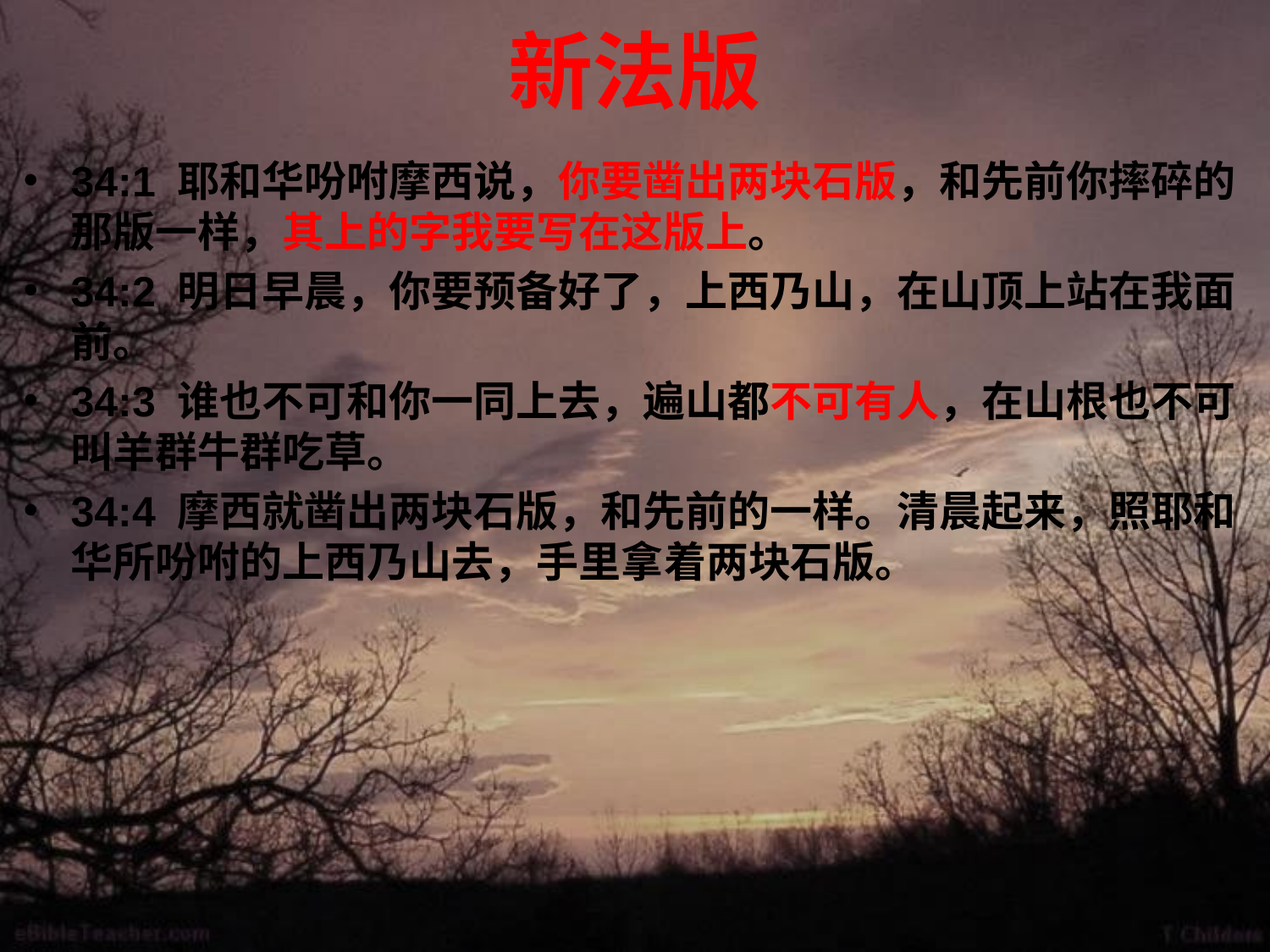

# 新法版
34:1 耶和华吩咐摩西说，你要凿出两块石版，和先前你摔碎的那版一样，其上的字我要写在这版上。
34:2 明日早晨，你要预备好了，上西乃山，在山顶上站在我面前。
34:3 谁也不可和你一同上去，遍山都不可有人，在山根也不可叫羊群牛群吃草。
34:4 摩西就凿出两块石版，和先前的一样。清晨起来，照耶和华所吩咐的上西乃山去，手里拿着两块石版。